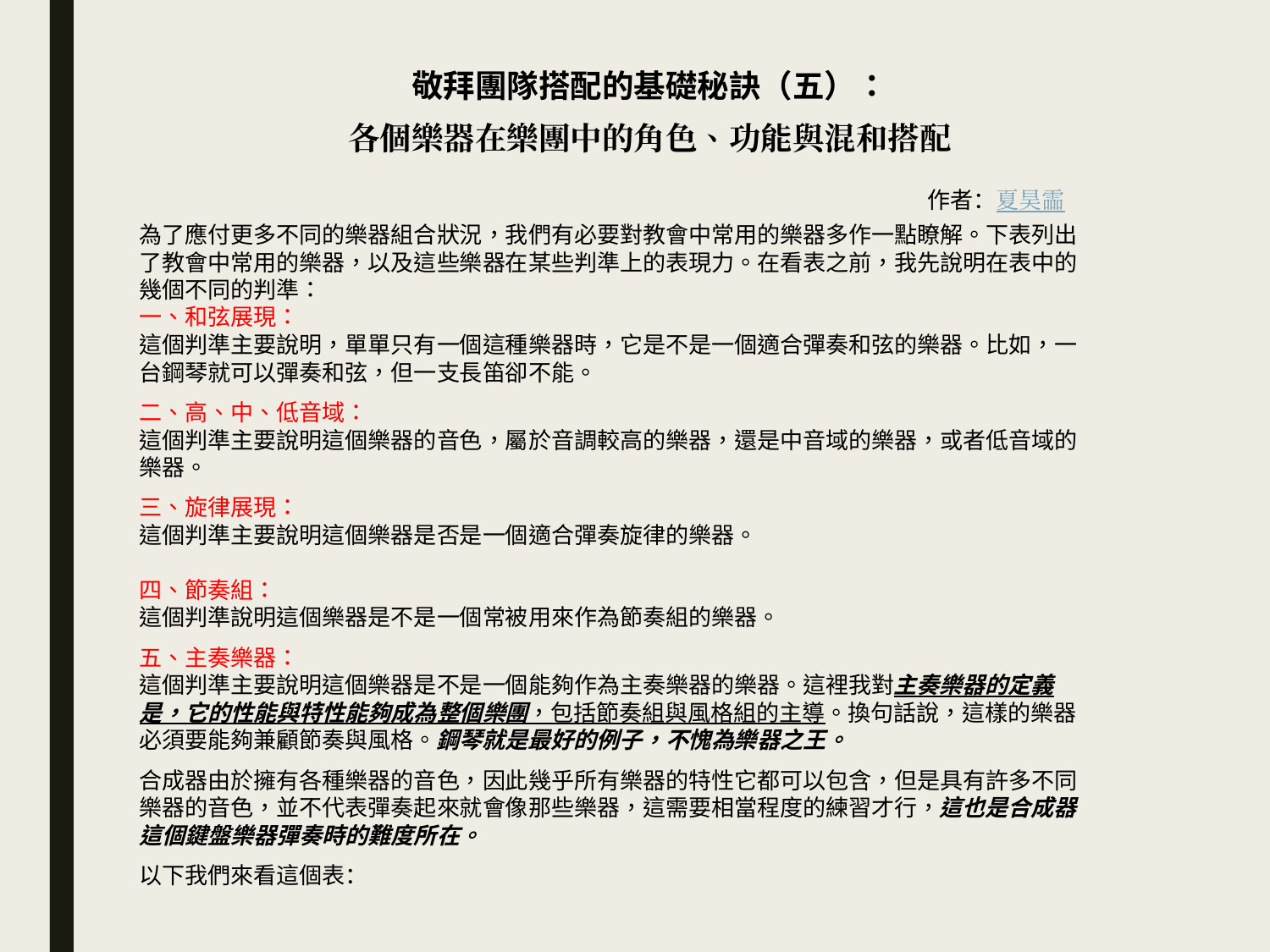

| 敬拜團隊搭配的基礎秘訣（五）： 各個樂器在樂團中的角色、功能與混和搭配 作者：夏昊霝 |
| --- |
為了應付更多不同的樂器組合狀況，我們有必要對教會中常用的樂器多作一點瞭解。下表列出了教會中常用的樂器，以及這些樂器在某些判準上的表現力。在看表之前，我先說明在表中的幾個不同的判準：
一、和弦展現：
這個判準主要說明，單單只有一個這種樂器時，它是不是一個適合彈奏和弦的樂器。比如，一台鋼琴就可以彈奏和弦，但一支長笛卻不能。

二、高、中、低音域：
這個判準主要說明這個樂器的音色，屬於音調較高的樂器，還是中音域的樂器，或者低音域的樂器。

三、旋律展現：
這個判準主要說明這個樂器是否是一個適合彈奏旋律的樂器。

四、節奏組：
這個判準說明這個樂器是不是一個常被用來作為節奏組的樂器。

五、主奏樂器：
這個判準主要說明這個樂器是不是一個能夠作為主奏樂器的樂器。這裡我對主奏樂器的定義是，它的性能與特性能夠成為整個樂團，包括節奏組與風格組的主導。換句話說，這樣的樂器必須要能夠兼顧節奏與風格。鋼琴就是最好的例子，不愧為樂器之王。

合成器由於擁有各種樂器的音色，因此幾乎所有樂器的特性它都可以包含，但是具有許多不同樂器的音色，並不代表彈奏起來就會像那些樂器，這需要相當程度的練習才行，這也是合成器這個鍵盤樂器彈奏時的難度所在。

以下我們來看這個表：